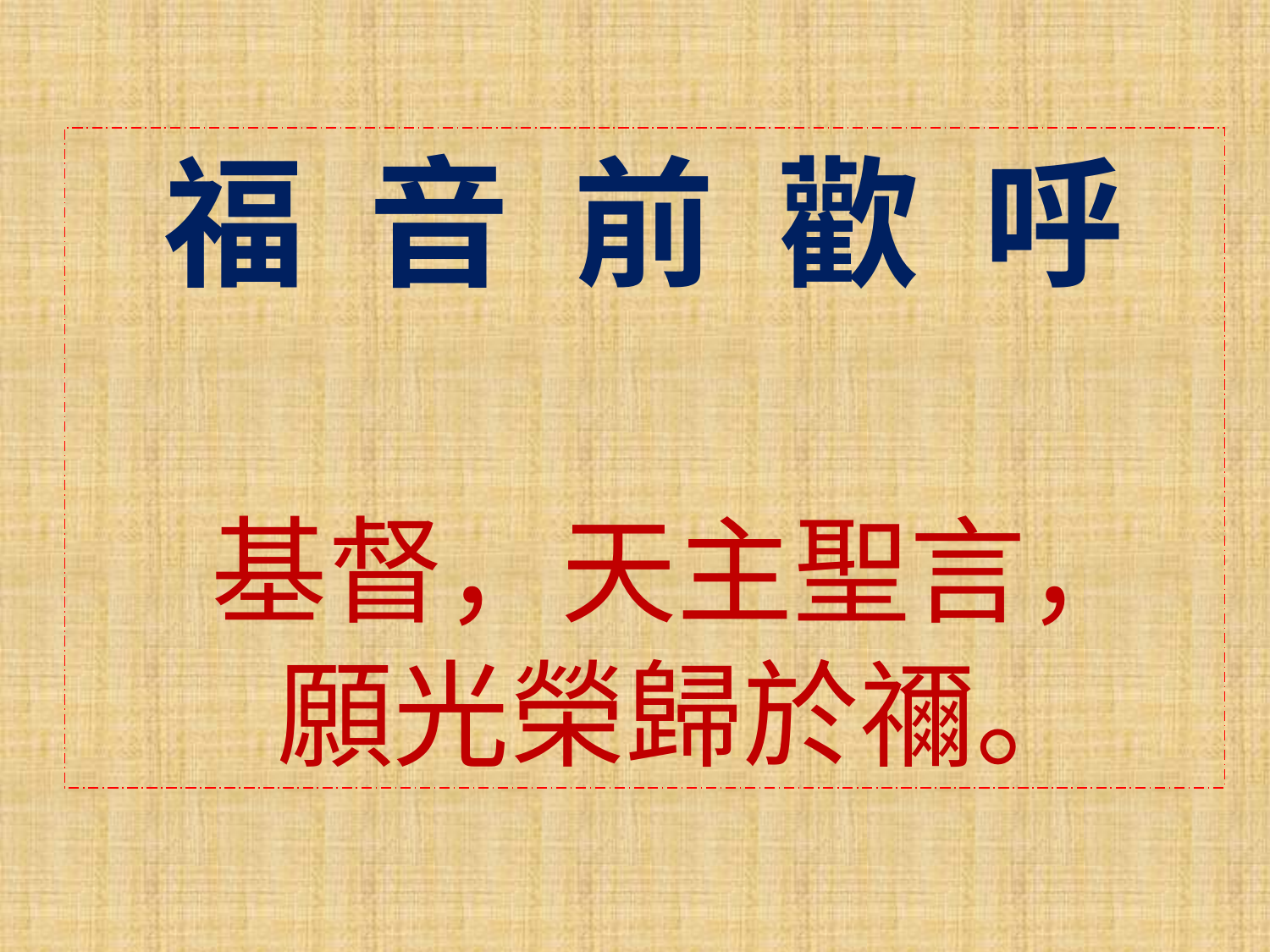

福  音  前  歡  呼

 基督，天主聖言，
  願光榮歸於禰。